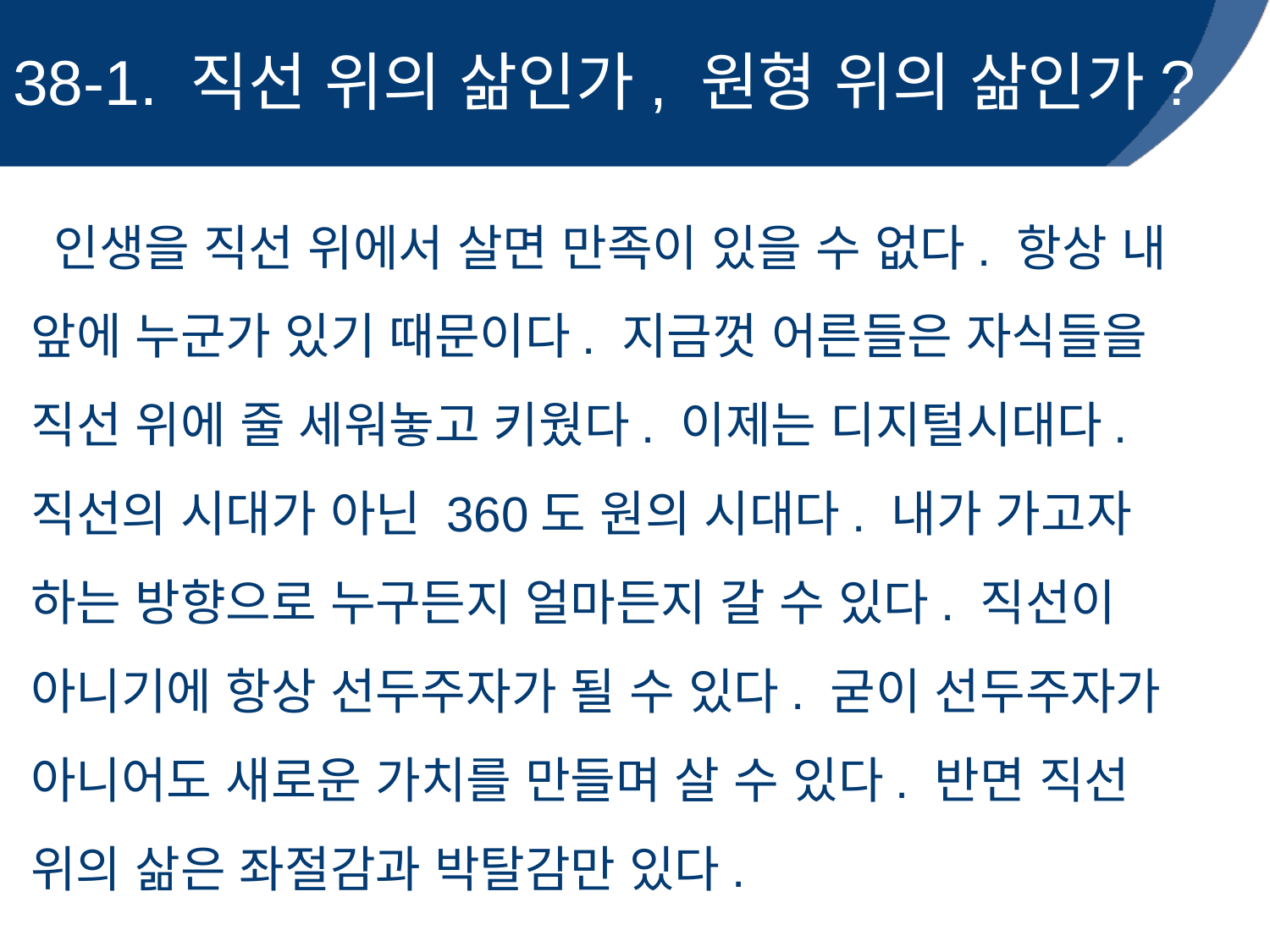

# 38-1. 직선 위의 삶인가, 원형 위의 삶인가?
 인생을 직선 위에서 살면 만족이 있을 수 없다. 항상 내 앞에 누군가 있기 때문이다. 지금껏 어른들은 자식들을 직선 위에 줄 세워놓고 키웠다. 이제는 디지털시대다. 직선의 시대가 아닌 360도 원의 시대다. 내가 가고자 하는 방향으로 누구든지 얼마든지 갈 수 있다. 직선이 아니기에 항상 선두주자가 될 수 있다. 굳이 선두주자가 아니어도 새로운 가치를 만들며 살 수 있다. 반면 직선 위의 삶은 좌절감과 박탈감만 있다.